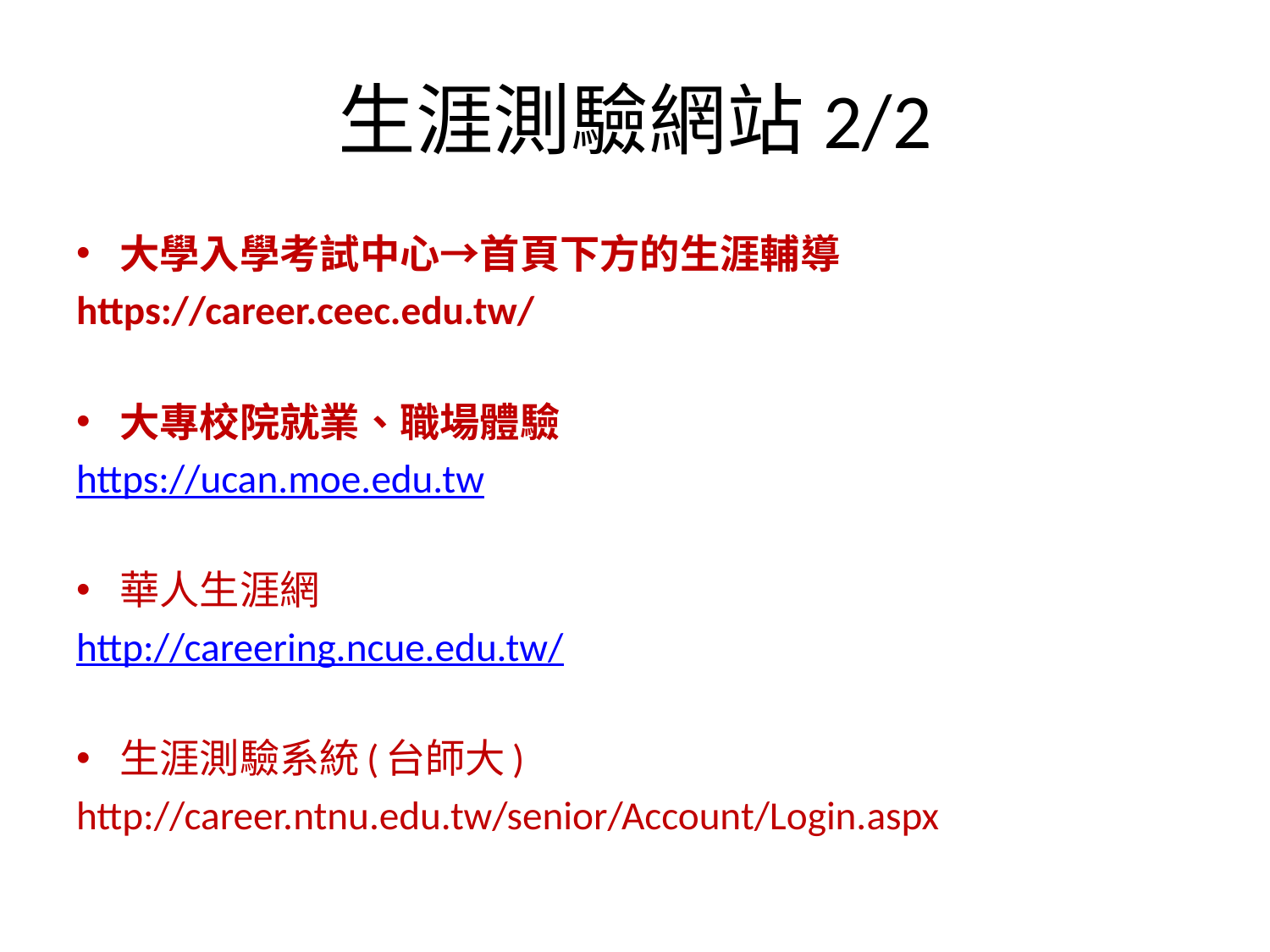

# 生涯測驗網站2/2
大學入學考試中心→首頁下方的生涯輔導
https://career.ceec.edu.tw/

大專校院就業、職場體驗
https://ucan.moe.edu.tw

華人生涯網
http://careering.ncue.edu.tw/

生涯測驗系統(台師大)
http://career.ntnu.edu.tw/senior/Account/Login.aspx